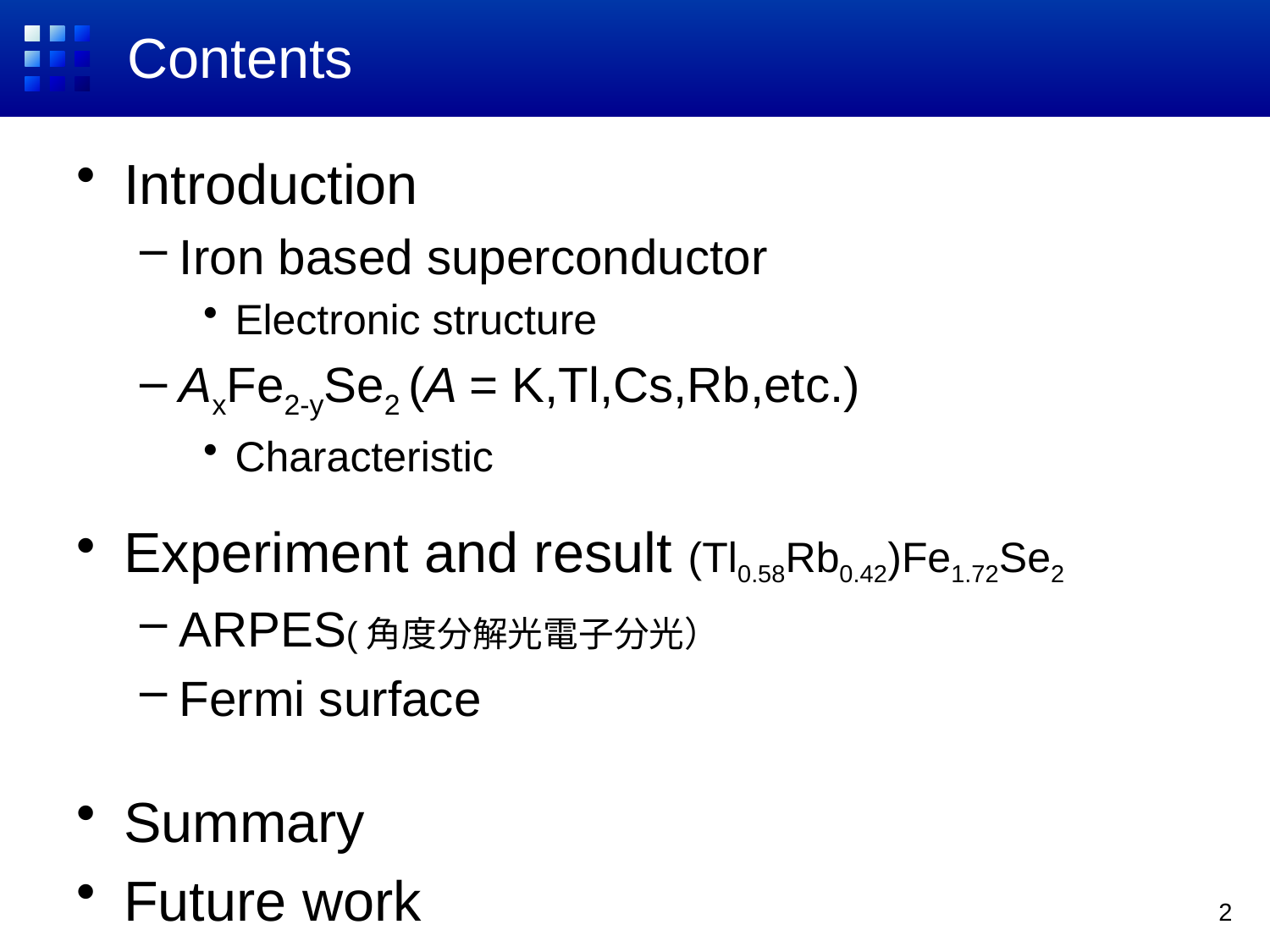

# Contents
Introduction
Iron based superconductor
Electronic structure
AxFe2-ySe2 (A = K,Tl,Cs,Rb,etc.)
Characteristic

Experiment and result (Tl0.58Rb0.42)Fe1.72Se2
ARPES(角度分解光電子分光）
Fermi surface

Summary
Future work

2